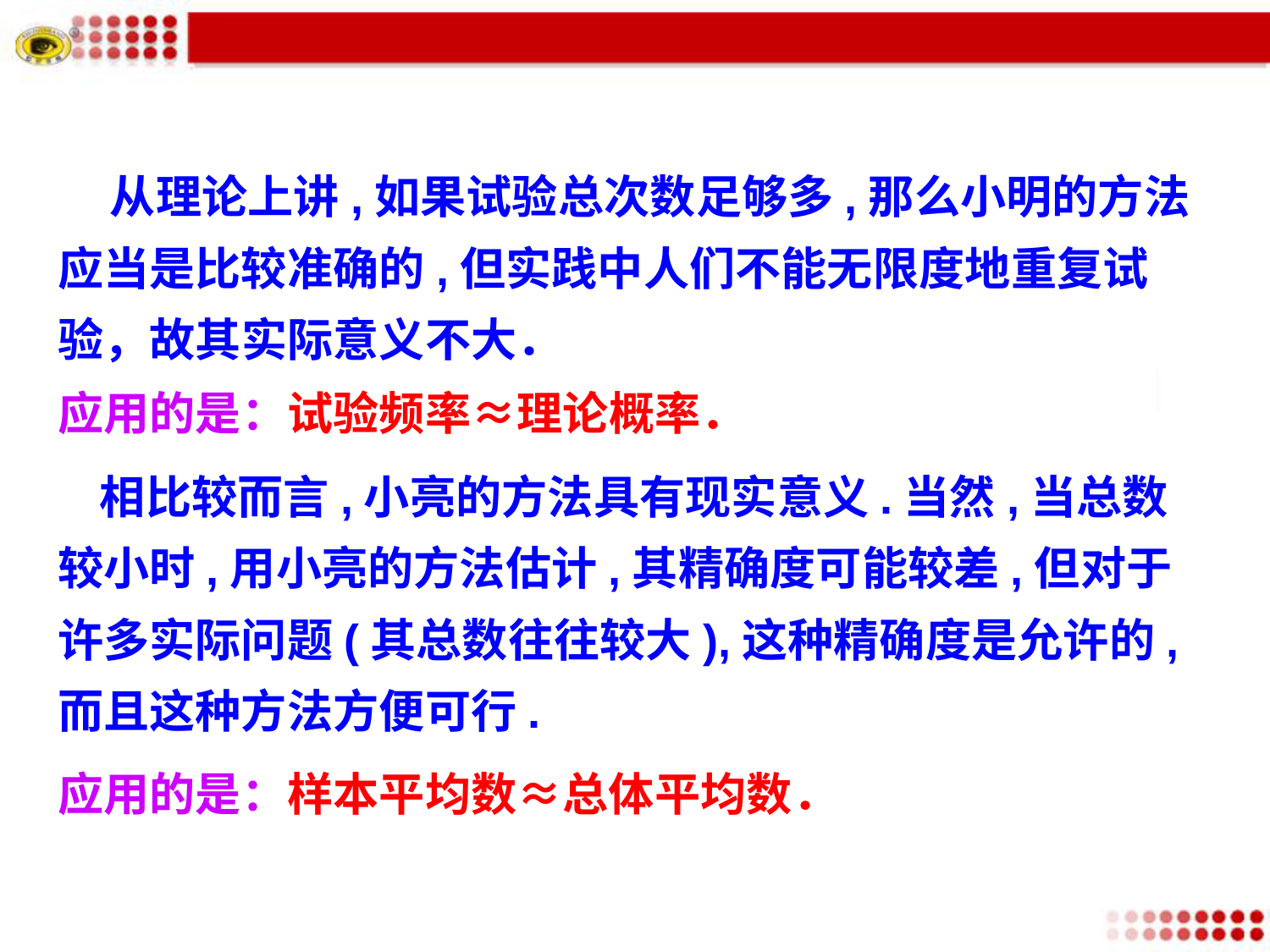

从理论上讲,如果试验总次数足够多,那么小明的方法应当是比较准确的,但实践中人们不能无限度地重复试验，故其实际意义不大．
应用的是：试验频率≈理论概率．
   相比较而言,小亮的方法具有现实意义.当然,当总数较小时,用小亮的方法估计,其精确度可能较差,但对于许多实际问题(其总数往往较大),这种精确度是允许的,而且这种方法方便可行.
应用的是：样本平均数≈总体平均数．